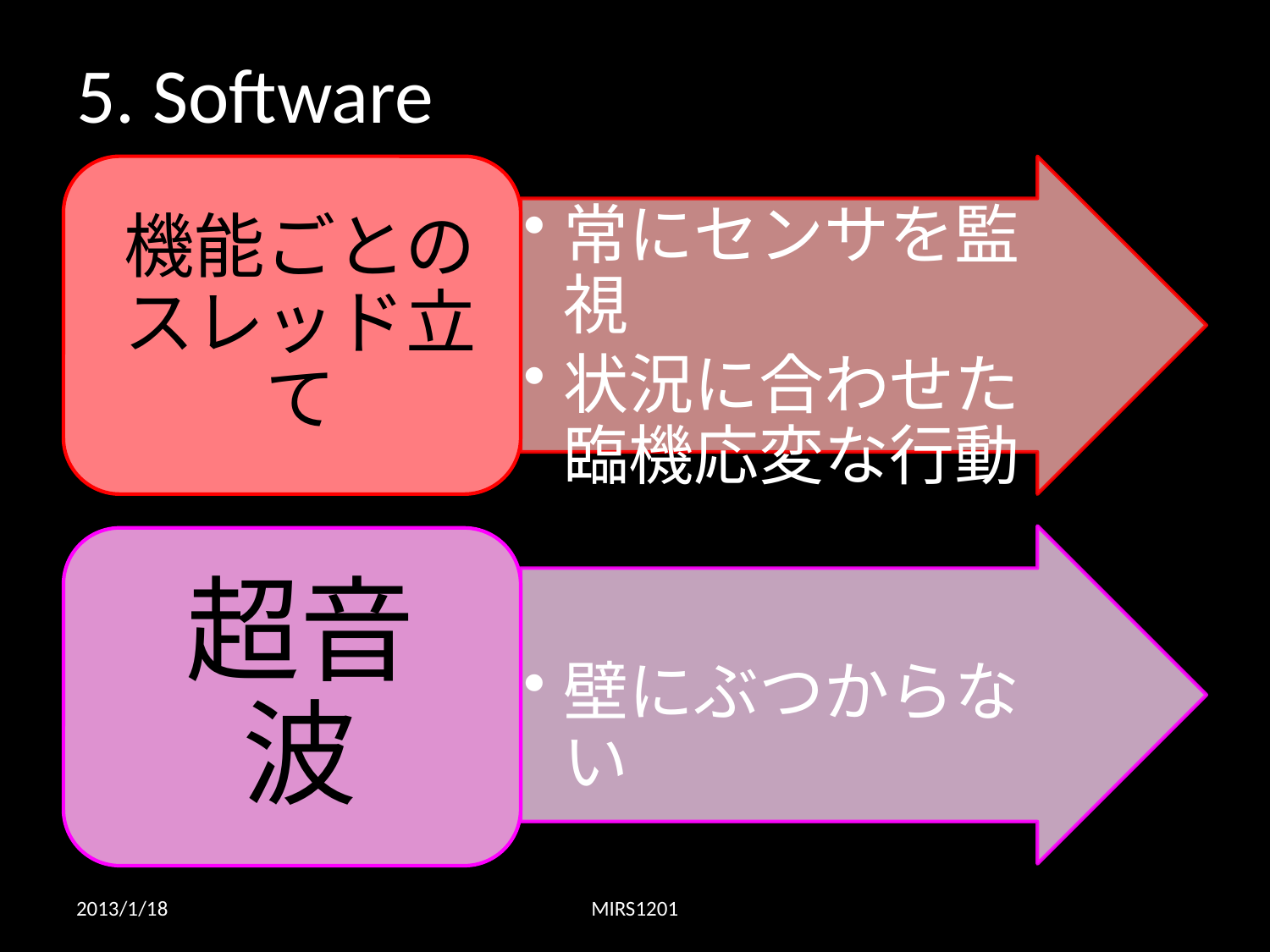

5. Software
常にセンサを監視
状況に合わせた臨機応変な行動
機能ごとのスレッド立て

壁にぶつからない
超音波
2013/1/18
MIRS1201